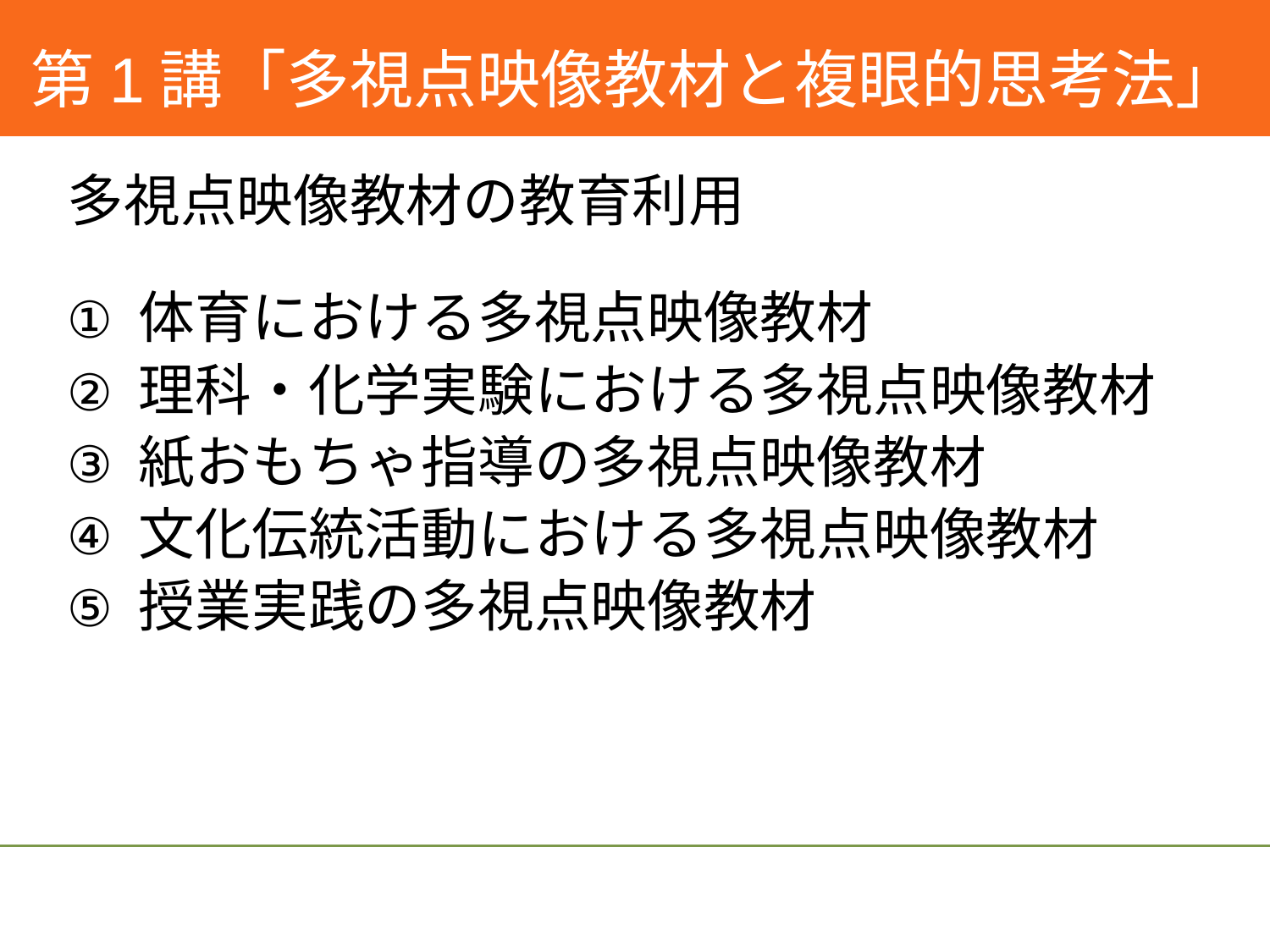

#
第1講「多視点映像教材と複眼的思考法」
多視点映像教材の教育利用

体育における多視点映像教材
理科・化学実験における多視点映像教材
紙おもちゃ指導の多視点映像教材
文化伝統活動における多視点映像教材
授業実践の多視点映像教材